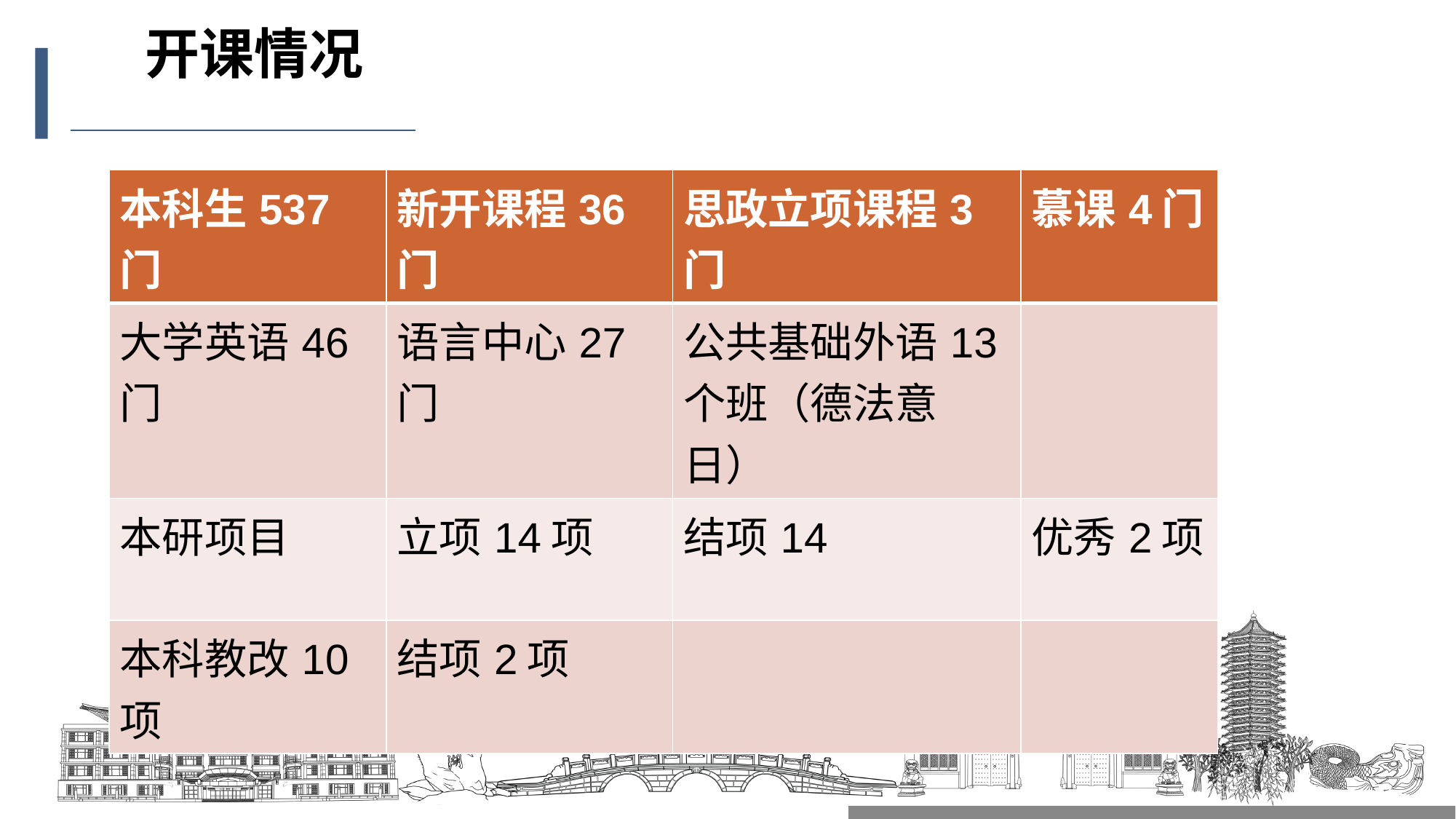

# 开课情况
| 本科生537门 | 新开课程36门 | 思政立项课程3门 | 慕课4门 |
| --- | --- | --- | --- |
| 大学英语46门 | 语言中心27门 | 公共基础外语13个班（德法意日） |  |
| 本研项目 | 立项14项 | 结项14 | 优秀2项 |
| 本科教改10项 | 结项2项 |  |  |